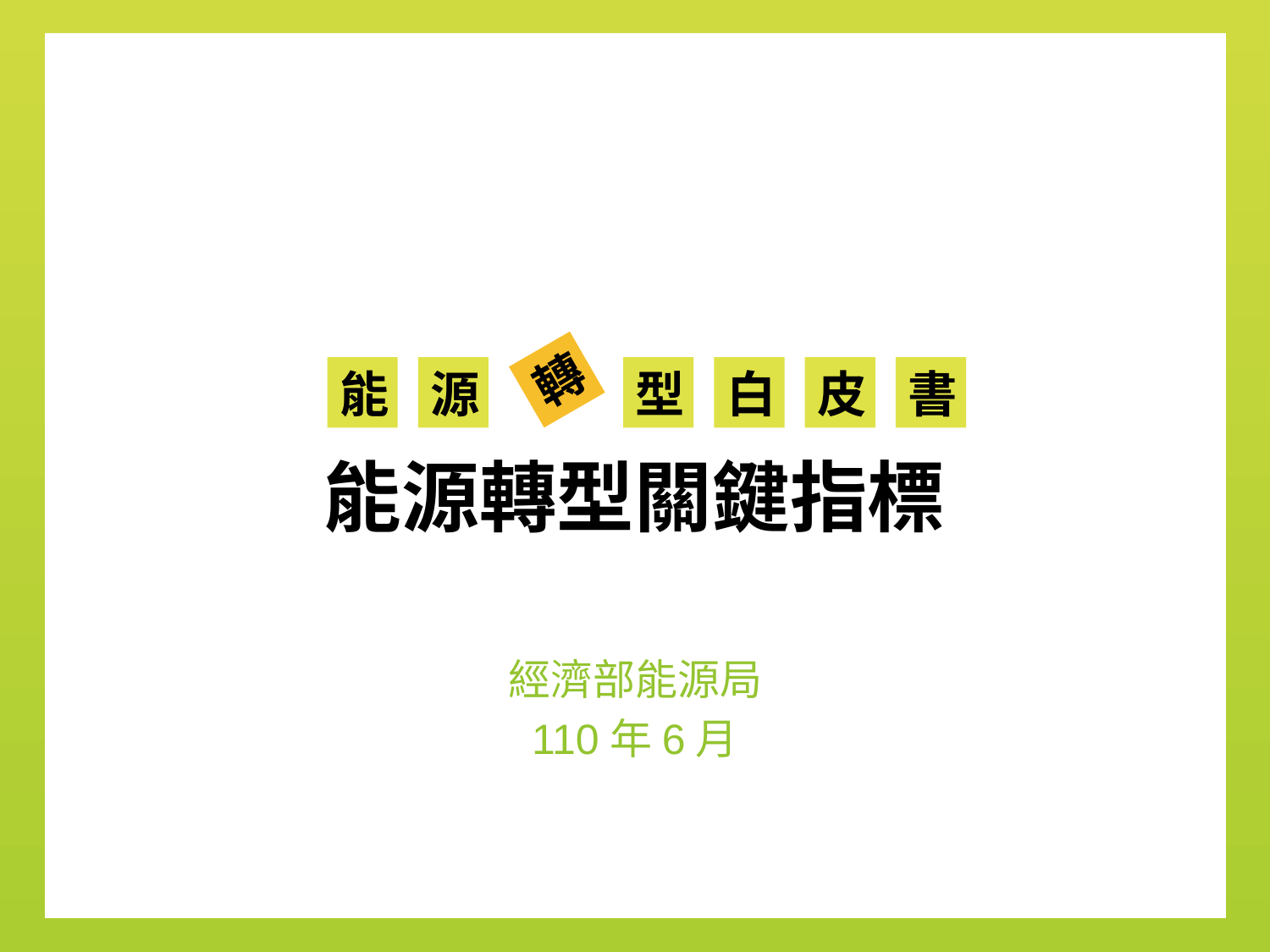

轉
能
源
型
白
皮
書
能源轉型關鍵指標
經濟部能源局
110年6月
1